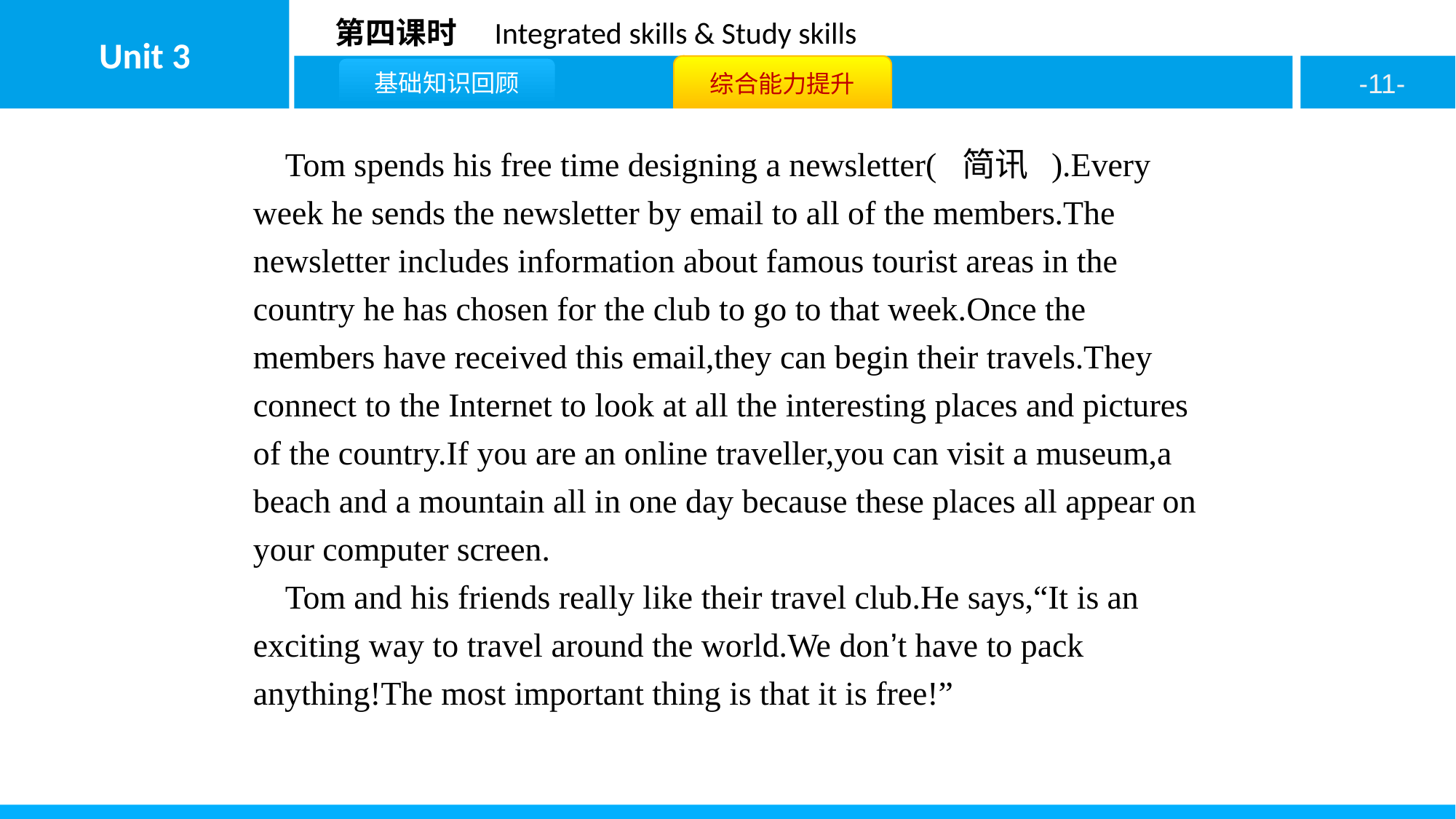

Tom spends his free time designing a newsletter(  简讯  ).Every week he sends the newsletter by email to all of the members.The newsletter includes information about famous tourist areas in the country he has chosen for the club to go to that week.Once the members have received this email,they can begin their travels.They connect to the Internet to look at all the interesting places and pictures of the country.If you are an online traveller,you can visit a museum,a beach and a mountain all in one day because these places all appear on your computer screen.
Tom and his friends really like their travel club.He says,“It is an exciting way to travel around the world.We don’t have to pack anything!The most important thing is that it is free!”